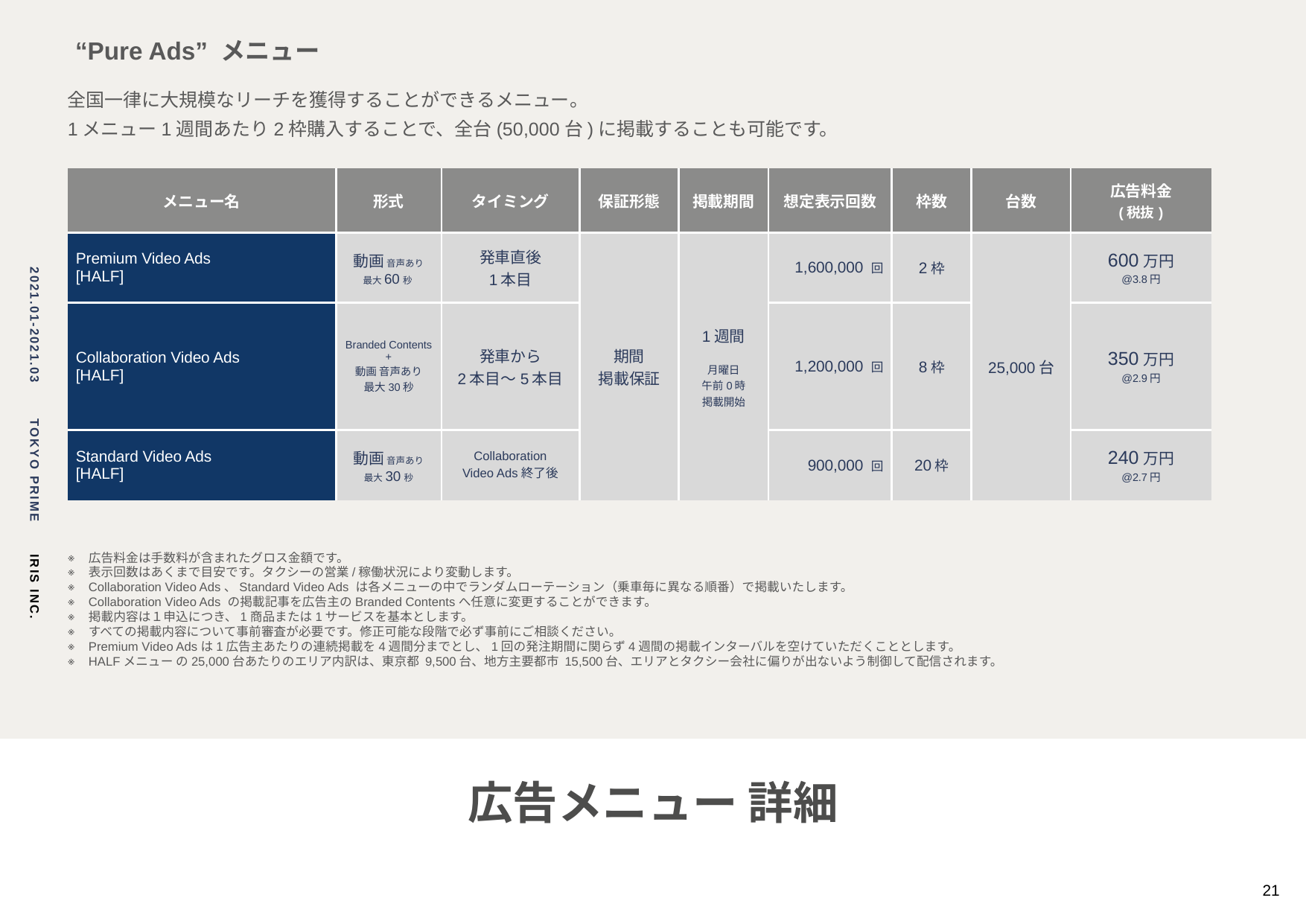

“Pure Ads” メニュー
全国一律に大規模なリーチを獲得することができるメニュー。
1メニュー1週間あたり2枠購入することで、全台(50,000台)に掲載することも可能です。
| メニュー名 | 形式 | タイミング | 保証形態 | 掲載期間 | 想定表示回数 | 枠数 | 台数 | 広告料金 (税抜) |
| --- | --- | --- | --- | --- | --- | --- | --- | --- |
| Premium Video Ads [HALF] | 動画 音声あり 最大60秒 | 発車直後 1本目 | 期間 掲載保証 | 1週間 月曜日 午前0時 掲載開始 | 1,600,000 回 | 2枠 | 25,000台 | 600万円 @3.8円 |
| Collaboration Video Ads [HALF] | Branded Contents + 動画 音声あり 最大30秒 | 発車から 2本目～5本目 |  |  | 1,200,000 回 | 8枠 |  | 350万円 @2.9円 |
| Standard Video Ads [HALF] | 動画 音声あり 最大30秒 | Collaboration Video Ads終了後 |  |  | 900,000 回 | 20枠 |  | 240万円 @2.7円 |
広告料金は手数料が含まれたグロス金額です。
表示回数はあくまで目安です。タクシーの営業/稼働状況により変動します。
Collaboration Video Ads、Standard Video Ads は各メニューの中でランダムローテーション（乗車毎に異なる順番）で掲載いたします。
Collaboration Video Ads の掲載記事を広告主のBranded Contentsへ任意に変更することができます。
掲載内容は１申込につき、1商品または1サービスを基本とします。
すべての掲載内容について事前審査が必要です。修正可能な段階で必ず事前にご相談ください。
Premium Video Adsは1広告主あたりの連続掲載を4週間分までとし、1回の発注期間に関らず4週間の掲載インターバルを空けていただくこととします。
HALFメニュー の25,000台あたりのエリア内訳は、東京都 9,500台、地方主要都市 15,500台、エリアとタクシー会社に偏りが出ないよう制御して配信されます。

広告メニュー 詳細